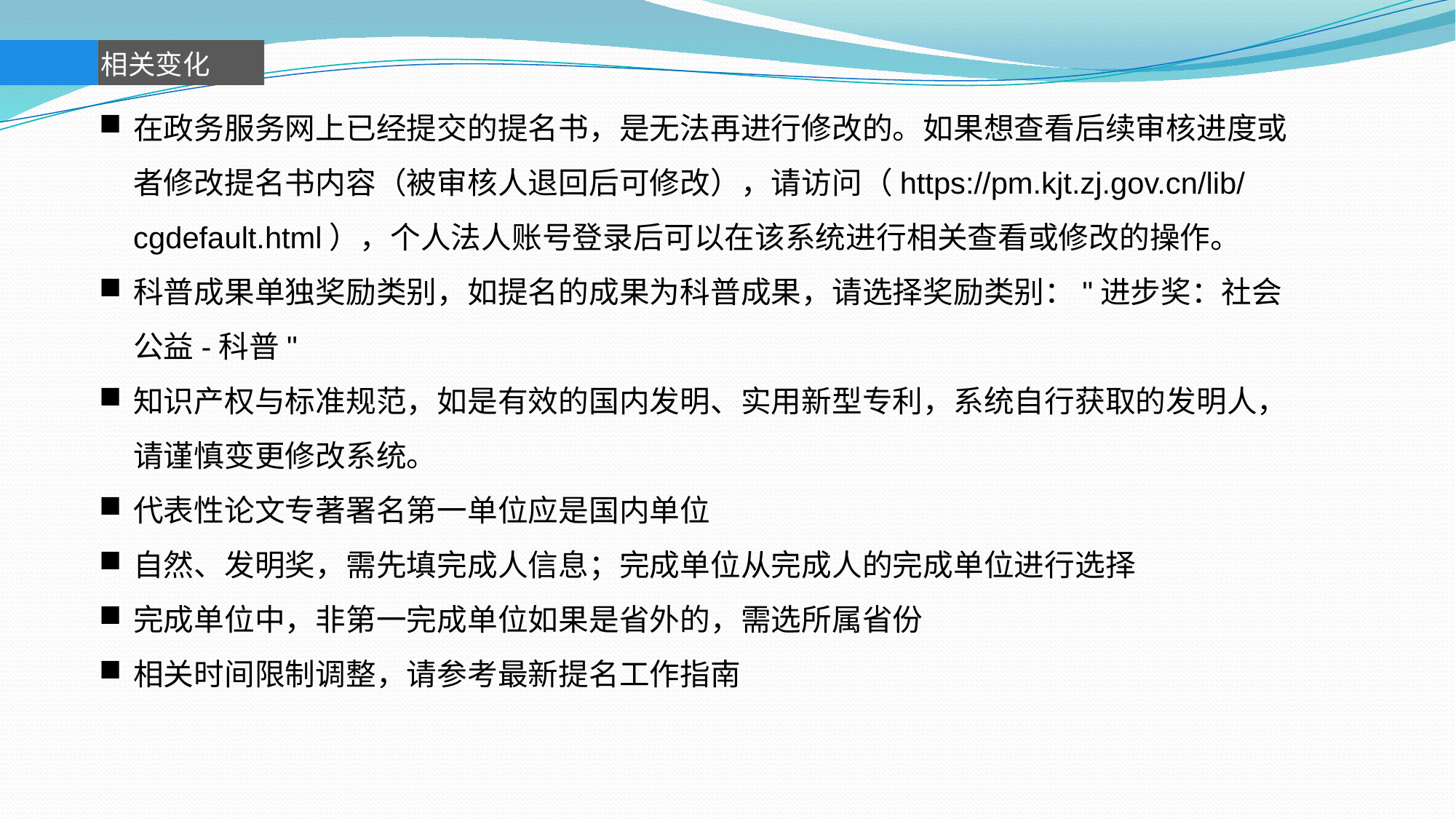

相关变化
在政务服务网上已经提交的提名书，是无法再进行修改的。如果想查看后续审核进度或者修改提名书内容（被审核人退回后可修改），请访问（https://pm.kjt.zj.gov.cn/lib/cgdefault.html），个人法人账号登录后可以在该系统进行相关查看或修改的操作。
科普成果单独奖励类别，如提名的成果为科普成果，请选择奖励类别："进步奖：社会公益-科普"
知识产权与标准规范，如是有效的国内发明、实用新型专利，系统自行获取的发明人，请谨慎变更修改系统。
代表性论文专著署名第一单位应是国内单位
自然、发明奖，需先填完成人信息；完成单位从完成人的完成单位进行选择
完成单位中，非第一完成单位如果是省外的，需选所属省份
相关时间限制调整，请参考最新提名工作指南